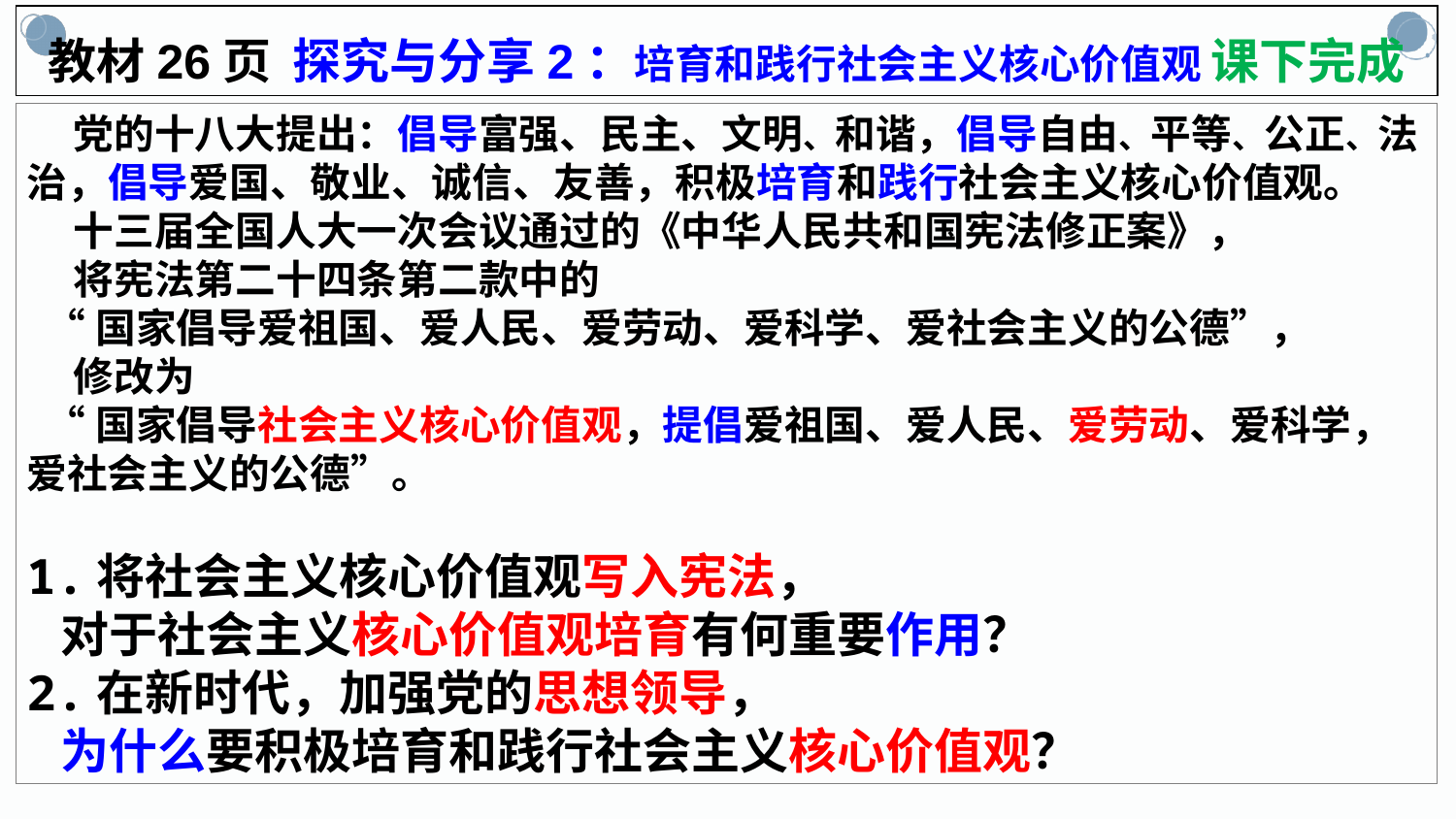

教材26页  探究与分享2：培育和践行社会主义核心价值观 课下完成
    党的十八大提出：倡导富强、民主、文明、和谐，倡导自由、平等、公正、法治，倡导爱国、敬业、诚信、友善，积极培育和践行社会主义核心价值观。
    十三届全国人大一次会议通过的《中华人民共和国宪法修正案》，
    将宪法第二十四条第二款中的
  “国家倡导爱祖国、爱人民、爱劳动、爱科学、爱社会主义的公德”，
    修改为
  “国家倡导社会主义核心价值观，提倡爱祖国、爱人民、爱劳动、爱科学，爱社会主义的公德”。

1.将社会主义核心价值观写入宪法，
  对于社会主义核心价值观培育有何重要作用？
2.在新时代，加强党的思想领导，
  为什么要积极培育和践行社会主义核心价值观？